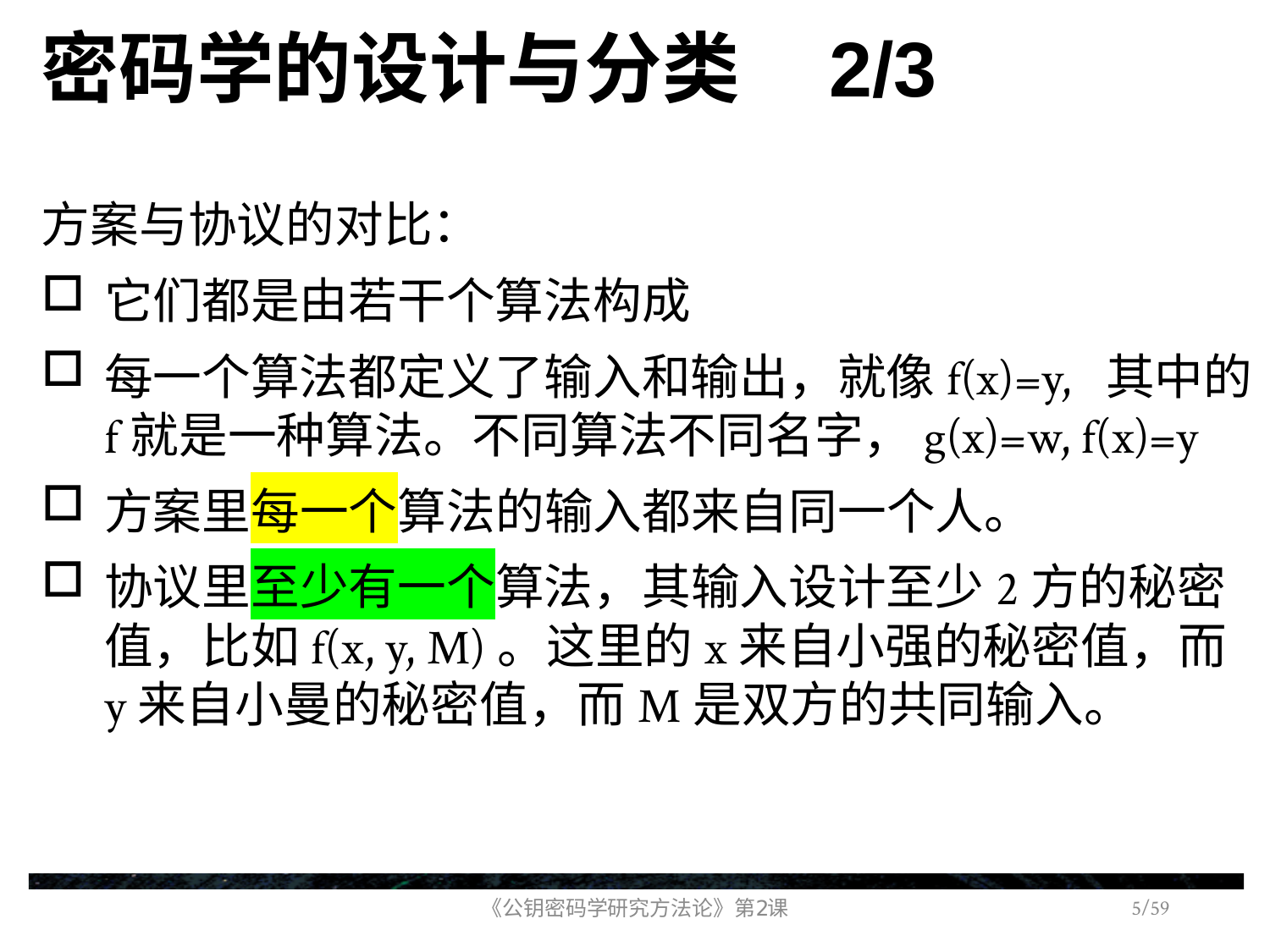

# 密码学的设计与分类    2/3
方案与协议的对比：
它们都是由若干个算法构成
每一个算法都定义了输入和输出，就像f(x)=y,  其中的f就是一种算法。不同算法不同名字，g(x)=w, f(x)=y
方案里每一个算法的输入都来自同一个人。
协议里至少有一个算法，其输入设计至少2方的秘密值，比如f(x, y, M)。这里的x来自小强的秘密值，而y来自小曼的秘密值，而M是双方的共同输入。
《公钥密码学研究方法论》第2课
5/59